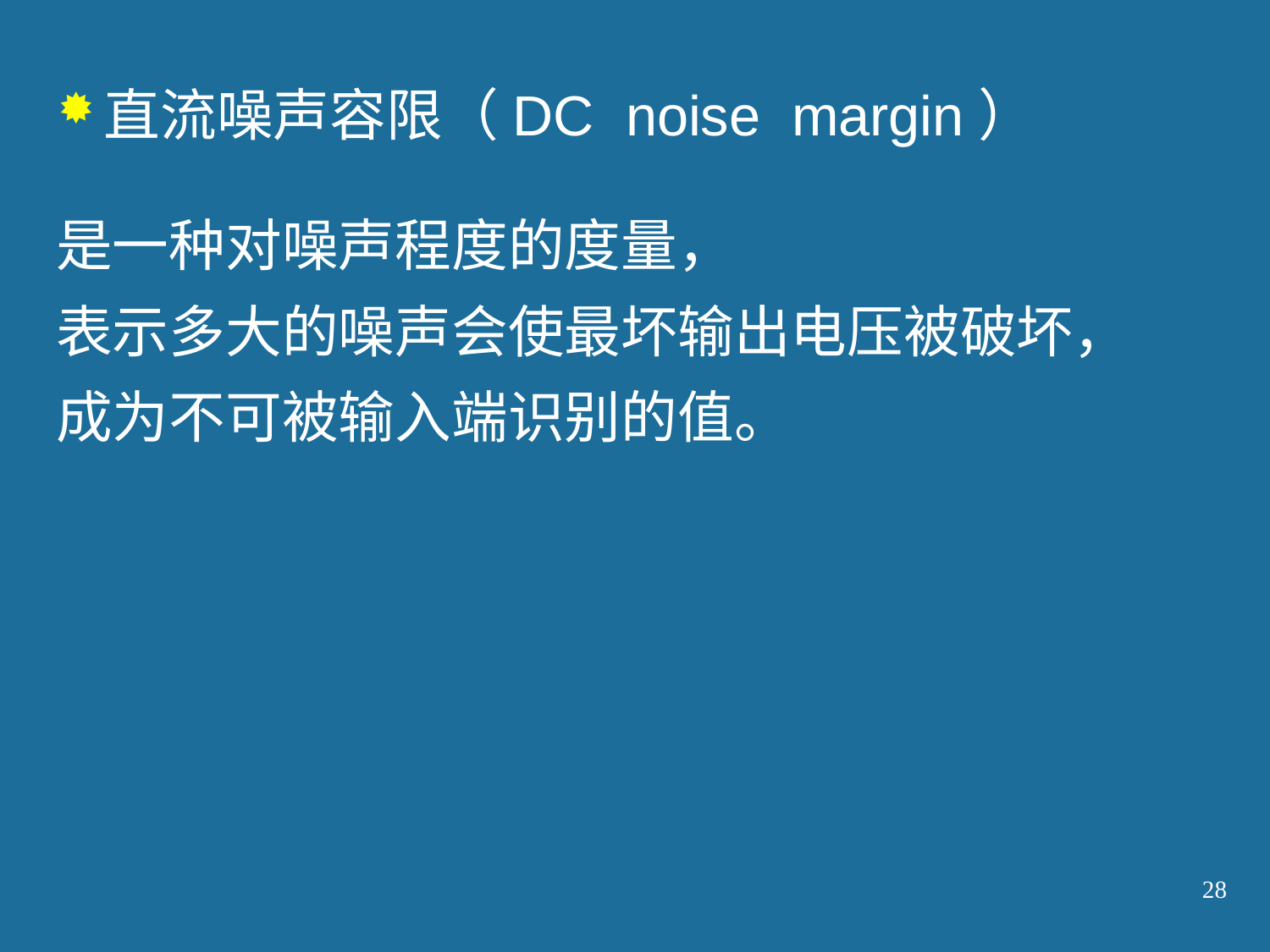

直流噪声容限（DC  noise  margin）

是一种对噪声程度的度量，
表示多大的噪声会使最坏输出电压被破坏，
成为不可被输入端识别的值。
28